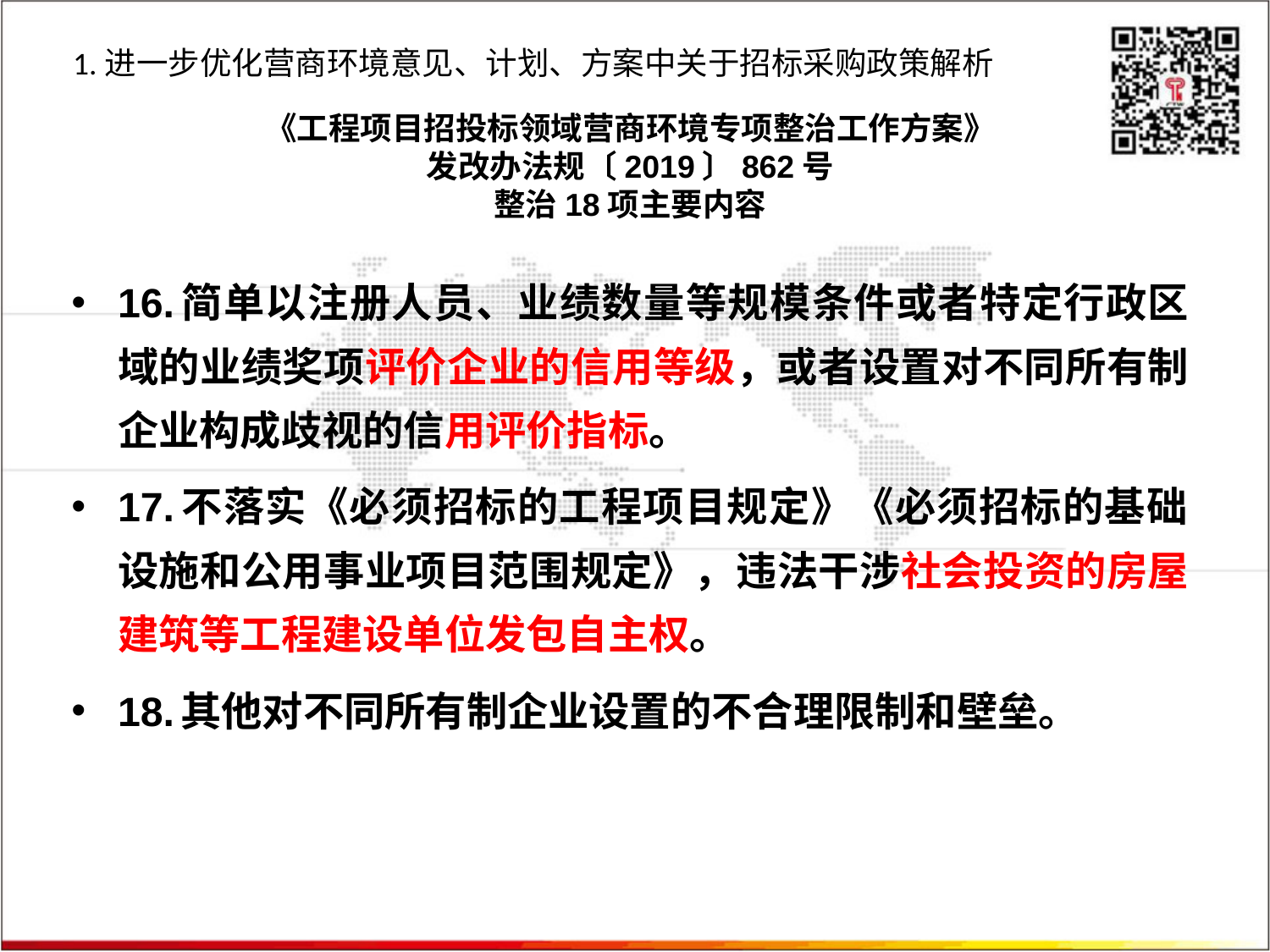

1.进一步优化营商环境意见、计划、方案中关于招标采购政策解析
# 《工程项目招投标领域营商环境专项整治工作方案》 发改办法规〔2019〕862号 整治18项主要内容
16.简单以注册人员、业绩数量等规模条件或者特定行政区域的业绩奖项评价企业的信用等级，或者设置对不同所有制企业构成歧视的信用评价指标。
17.不落实《必须招标的工程项目规定》《必须招标的基础设施和公用事业项目范围规定》，违法干涉社会投资的房屋建筑等工程建设单位发包自主权。
18.其他对不同所有制企业设置的不合理限制和壁垒。